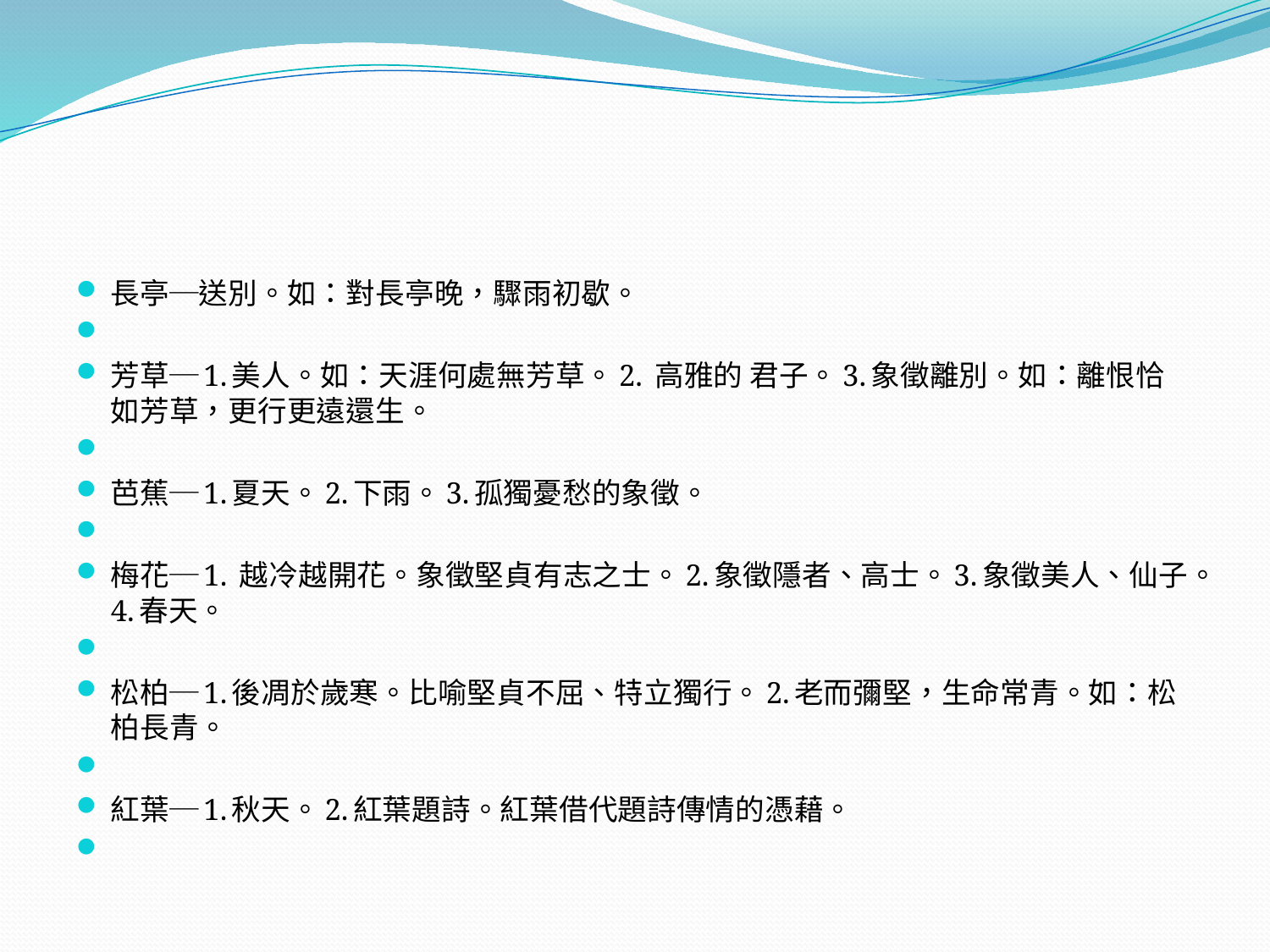

#
長亭─送別。如：對長亭晚，驟雨初歇。

芳草─1.美人。如：天涯何處無芳草。2. 高雅的 君子。3.象徵離別。如：離恨恰如芳草，更行更遠還生。

芭蕉─1.夏天。2.下雨。3.孤獨憂愁的象徵。

梅花─1. 越冷越開花。象徵堅貞有志之士。2.象徵隱者、高士。3.象徵美人、仙子。4.春天。

松柏─1.後凋於歲寒。比喻堅貞不屈、特立獨行。2.老而彌堅，生命常青。如：松柏長青。

紅葉─1.秋天。2.紅葉題詩。紅葉借代題詩傳情的憑藉。